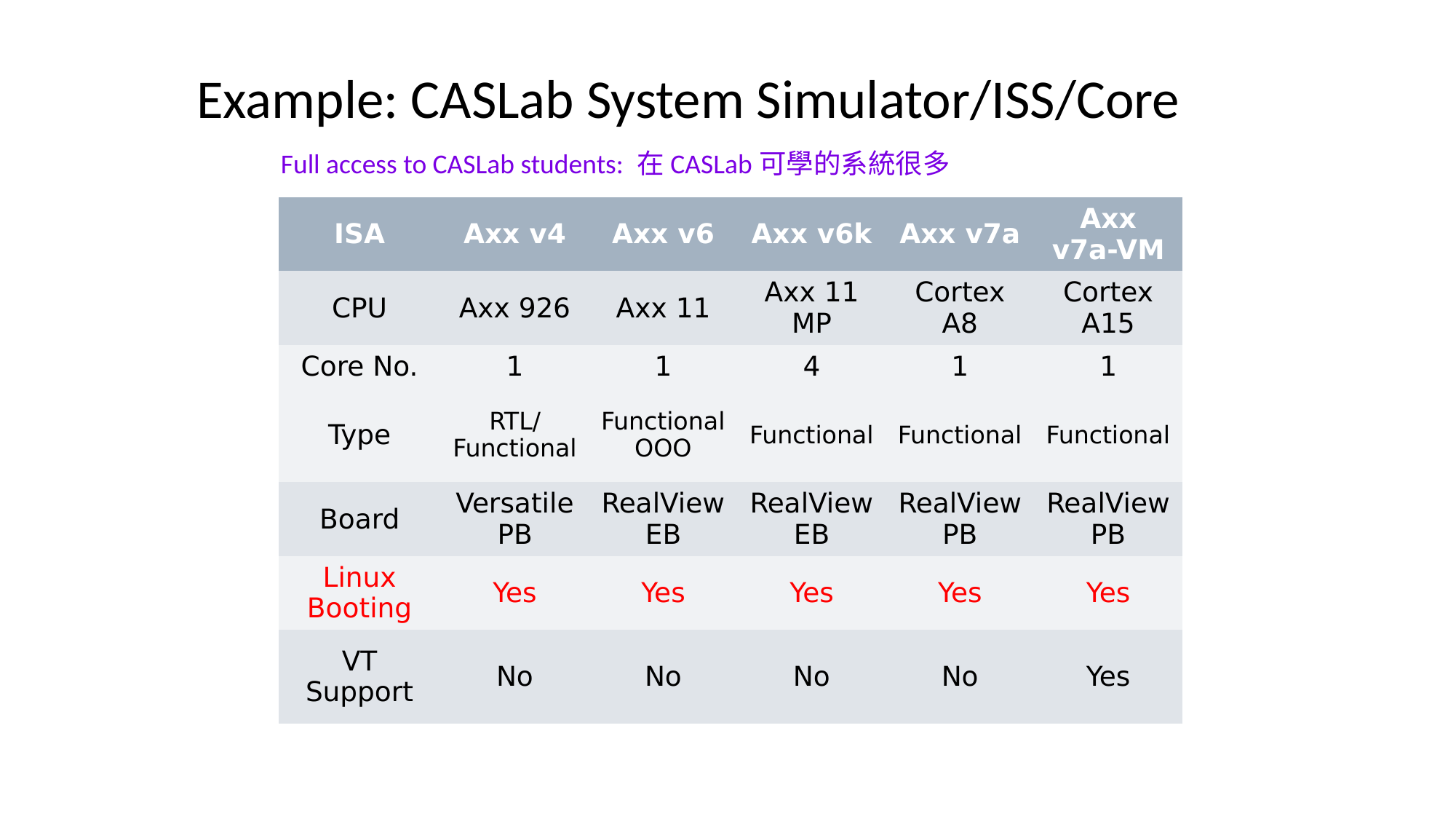

Example: CASLab System Simulator/ISS/Core
Full access to CASLab students: 在CASLab可學的系統很多
| ISA | Axx v4 | Axx v6 | Axx v6k | Axx v7a | Axx v7a-VM |
| --- | --- | --- | --- | --- | --- |
| CPU | Axx 926 | Axx 11 | Axx 11 MP | Cortex A8 | Cortex A15 |
| Core No. | 1 | 1 | 4 | 1 | 1 |
| Type | RTL/ Functional | Functional OOO | Functional | Functional | Functional |
| Board | Versatile PB | RealView EB | RealView EB | RealView PB | RealView PB |
| Linux Booting | Yes | Yes | Yes | Yes | Yes |
| VT Support | No | No | No | No | Yes |